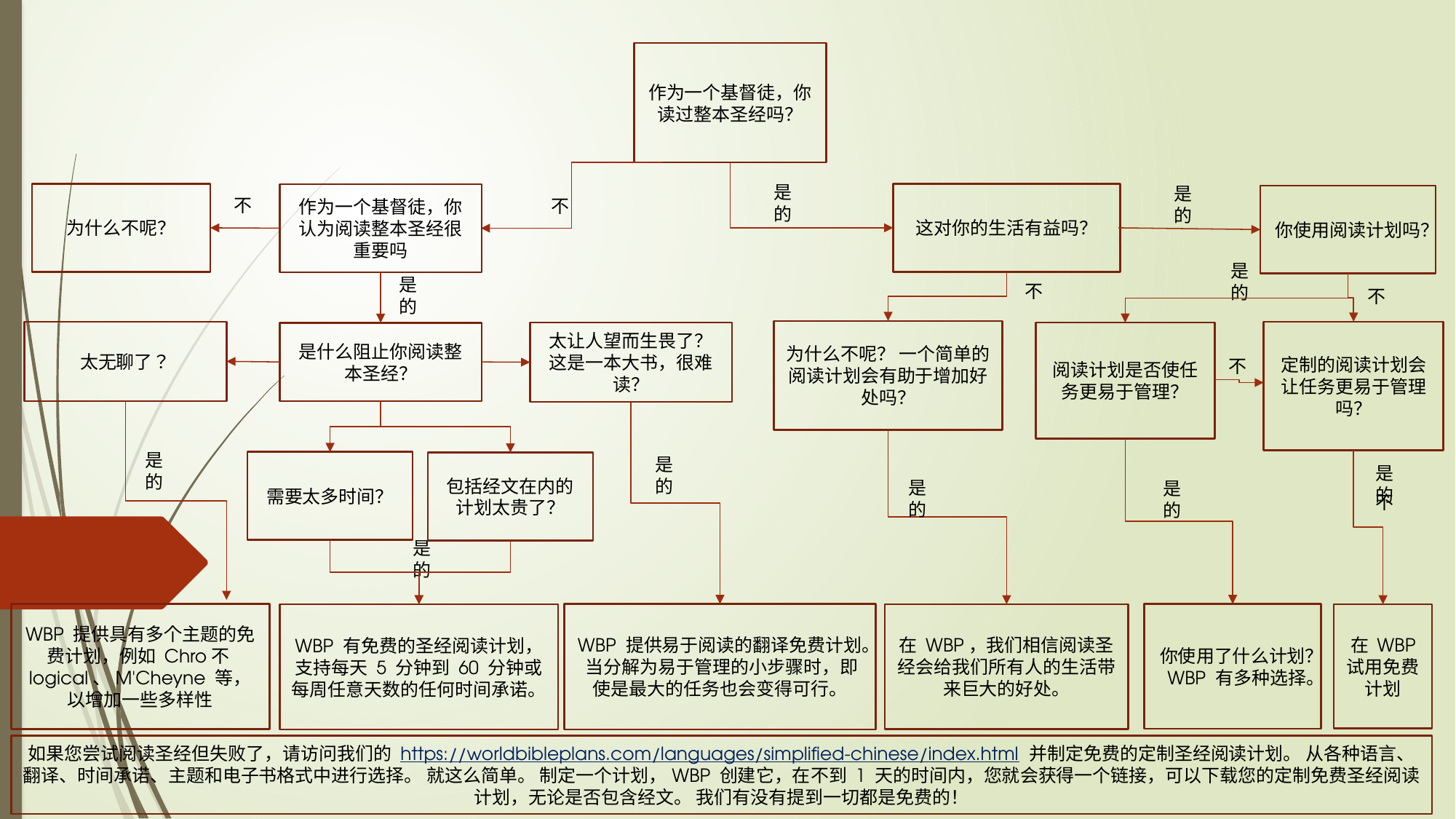

作为一个基督徒，你读过整本圣经吗？
为什么不呢？
是的
这对你的生活有益吗？
作为一个基督徒，你认为阅读整本圣经很重要吗
是的
你使用阅读计划吗？
不
不
是的
不
是的
不
为什么不呢？ 一个简单的阅读计划会有助于增加好处吗？
定制的阅读计划会让任务更易于管理吗？
太无聊了？
太让人望而生畏了？ 这是一本大书，很难读？
阅读计划是否使任务更易于管理？
是什么阻止你阅读整本圣经？
不
是的
需要太多时间？
包括经文在内的计划太贵了？
是的
是的
是的
是的
不
是的
WBP 提供具有多个主题的免费计划，例如 Chro不logical、M'Cheyne 等，以增加一些多样性
WBP 提供易于阅读的翻译免费计划。 当分解为易于管理的小步骤时，即使是最大的任务也会变得可行。
你使用了什么计划？ WBP 有多种选择。
WBP 有免费的圣经阅读计划，支持每天 5 分钟到 60 分钟或每周任意天数的任何时间承诺。
在 WBP，我们相信阅读圣经会给我们所有人的生活带来巨大的好处。
在 WBP 试用免费计划
如果您尝试阅读圣经但失败了，请访问我们的 https://worldbibleplans.com/languages/simplified-chinese/index.html 并制定免费的定制圣经阅读计划。 从各种语言、翻译、时间承诺、主题和电子书格式中进行选择。 就这么简单。 制定一个计划，WBP 创建它，在不到 1 天的时间内，您就会获得一个链接，可以下载您的定制免费圣经阅读计划，无论是否包含经文。 我们有没有提到一切都是免费的！